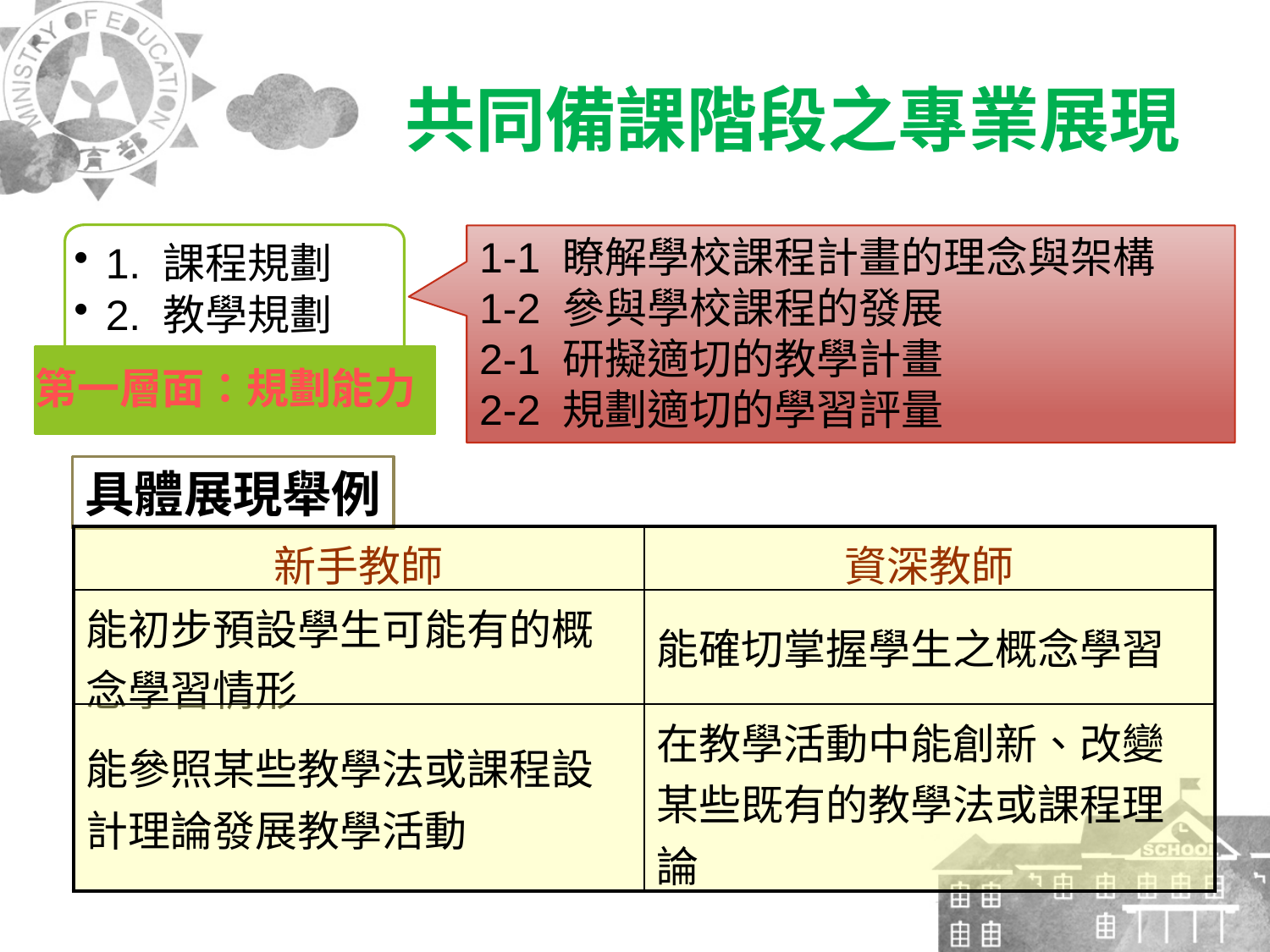

共同備課階段之專業展現
1. 課程規劃
2. 教學規劃
1-1 瞭解學校課程計畫的理念與架構
1-2 參與學校課程的發展
2-1 研擬適切的教學計畫
2-2 規劃適切的學習評量

第一層面：規劃能力
具體展現舉例
| 新手教師 | 資深教師 |
| --- | --- |
| 能初步預設學生可能有的概念學習情形 | 能確切掌握學生之概念學習 |
| 能參照某些教學法或課程設計理論發展教學活動 | 在教學活動中能創新、改變某些既有的教學法或課程理論 |